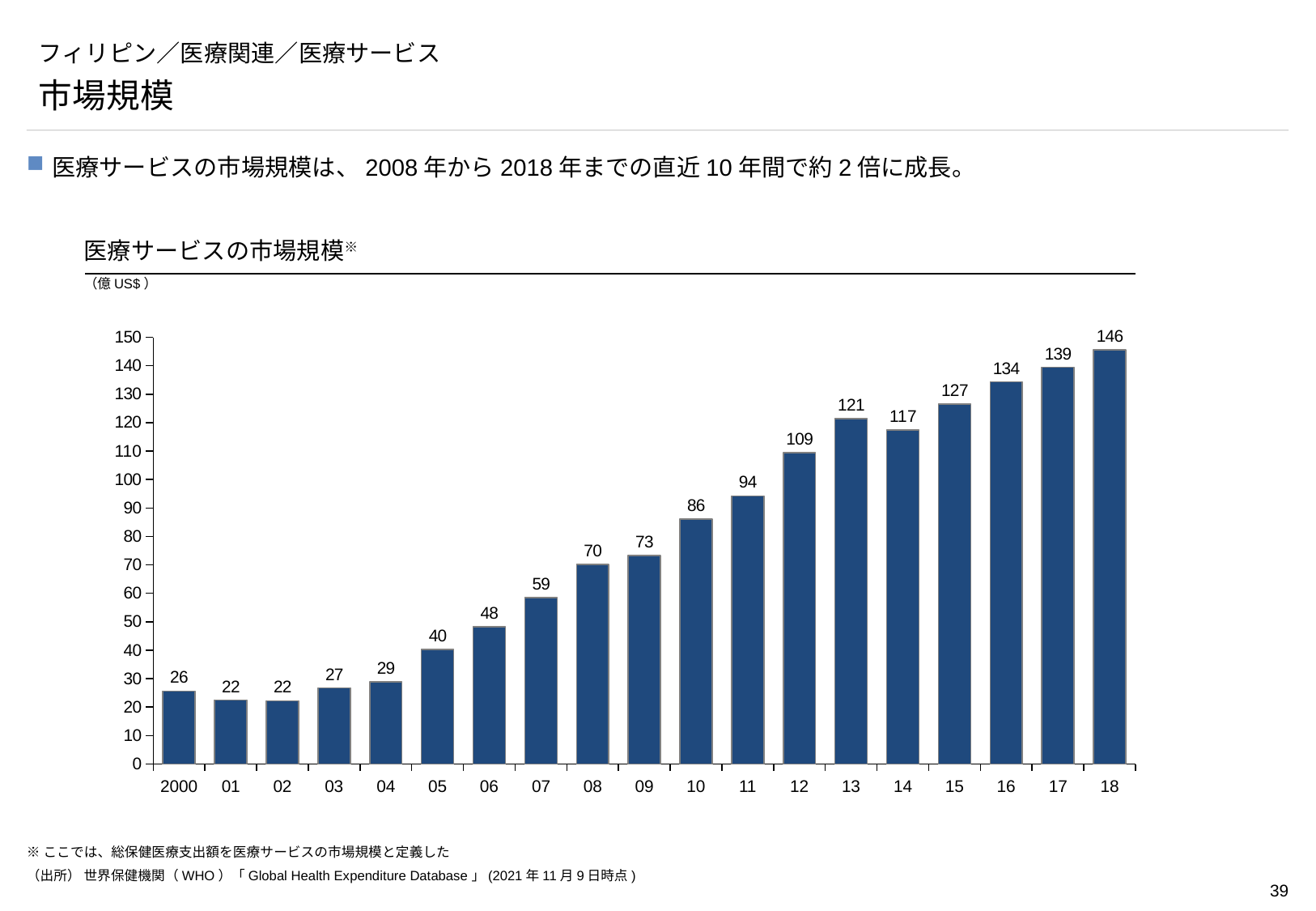

# フィリピン／医療関連／医療サービス
市場規模
医療サービスの市場規模は、2008年から2018年までの直近10年間で約2倍に成長。
医療サービスの市場規模※
（億US$）

### Chart

| Category |  |
|---|---|
2000
01
02
03
04
05
06
07
08
09
10
11
12
13
14
15
16
17
18
※ここでは、総保健医療支出額を医療サービスの市場規模と定義した
（出所） 世界保健機関（WHO）「Global Health Expenditure Database」(2021年11月9日時点)